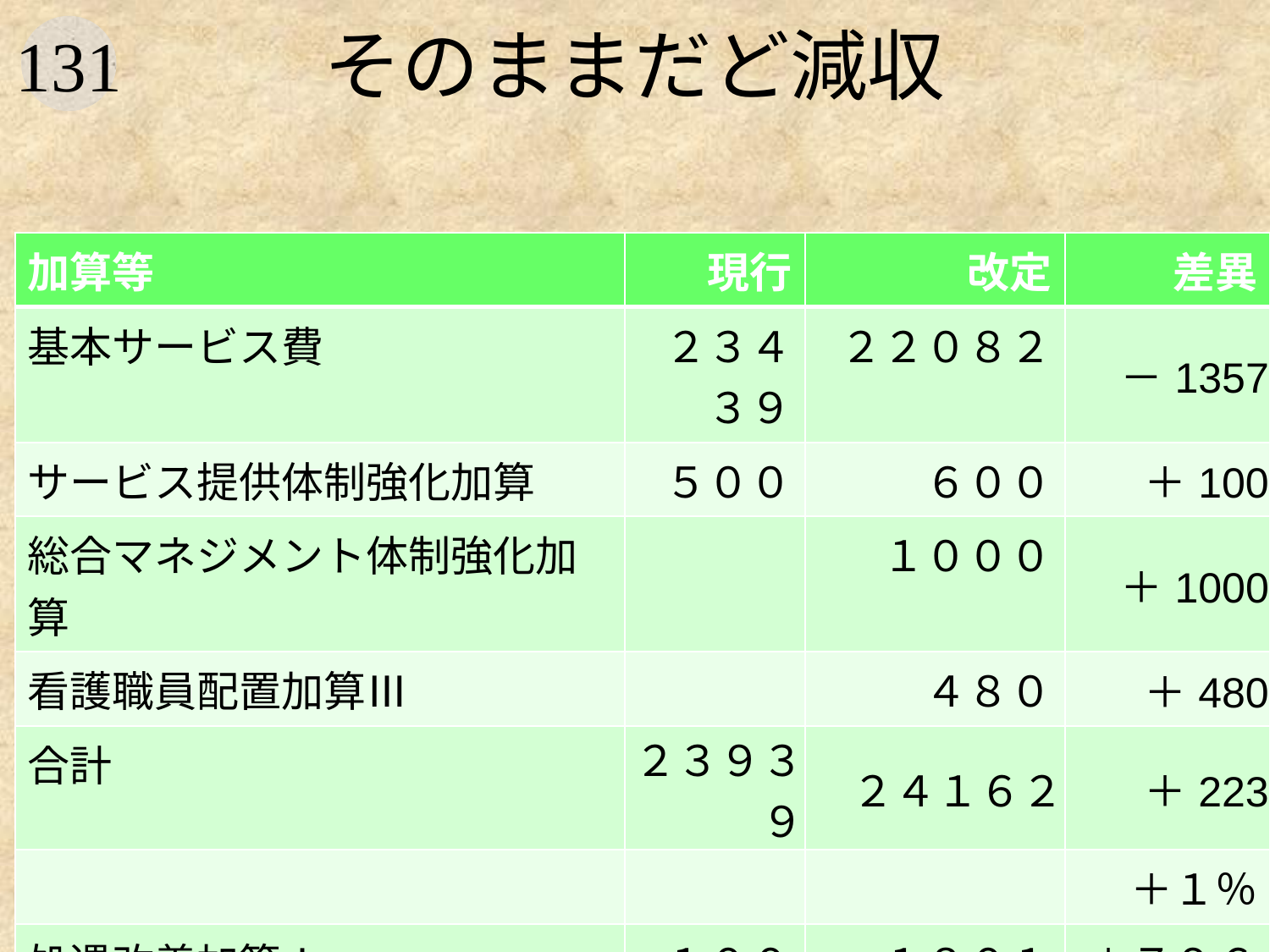

# そのままだど減収
| 加算等 | 現行 | 改定 | 差異 |
| --- | --- | --- | --- |
| 基本サービス費 | ２３４３９ | ２２０８２ | －1357 |
| サービス提供体制強化加算 | ５００ | ６００ | ＋100 |
| 総合マネジメント体制強化加算 |  | １０００ | ＋1000 |
| 看護職員配置加算Ⅲ |  | ４８０ | ＋480 |
| 合計 | ２３９３９ | ２４１６２ | ＋223 |
|  |  |  | ＋１％ |
| 処遇改善加算Ⅰ | １００５ | １８０１ | ＋７９６ |
| 合計 | ２４９４４ | ２５９６３ | ＋１０１９ |
|  |  |  | ＋４．０％ |